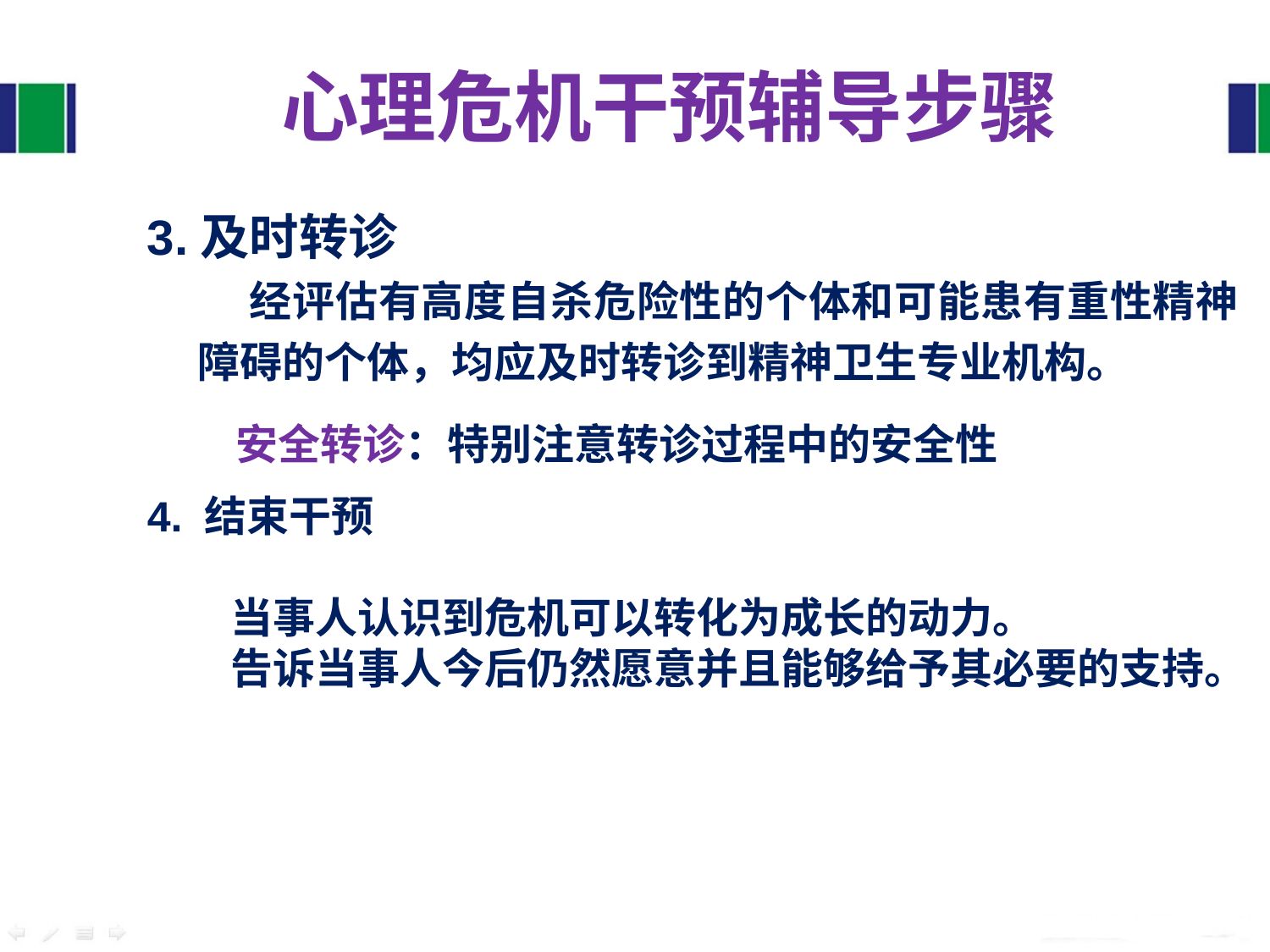

心理危机干预辅导步骤

3.及时转诊
    经评估有高度自杀危险性的个体和可能患有重性精神障碍的个体，均应及时转诊到精神卫生专业机构。
   安全转诊：特别注意转诊过程中的安全性
4. 结束干预

 当事人认识到危机可以转化为成长的动力。
 告诉当事人今后仍然愿意并且能够给予其必要的支持。

82